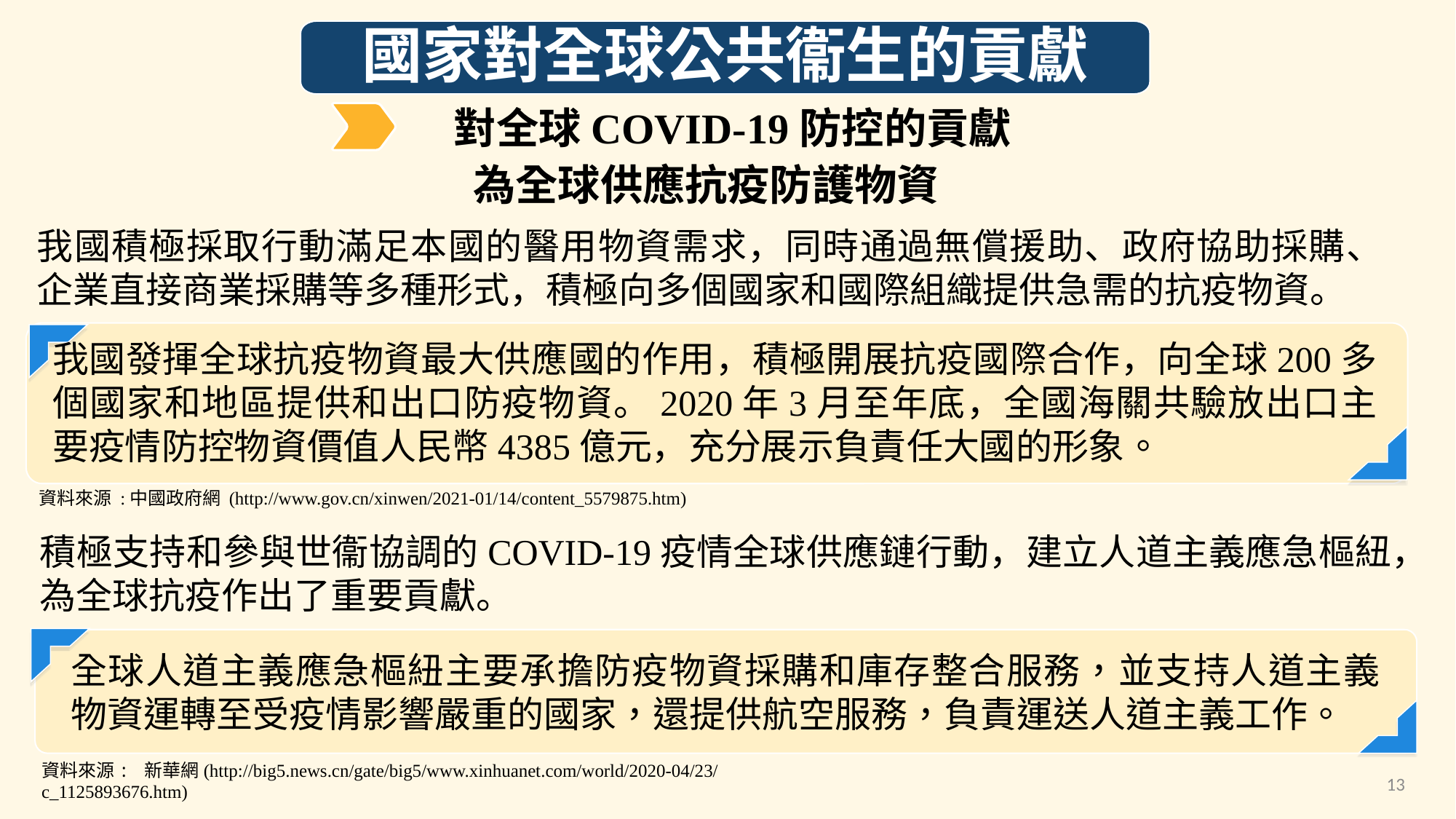

國家對全球公共衞生的貢獻
對全球COVID-19防控的貢獻

為全球供應抗疫防護物資
我國積極採取行動滿足本國的醫用物資需求，同時通過無償援助、政府協助採購、企業直接商業採購等多種形式，積極向多個國家和國際組織提供急需的抗疫物資。

我國發揮全球抗疫物資最大供應國的作用，積極開展抗疫國際合作，向全球200多個國家和地區提供和出口防疫物資。2020年3月至年底，全國海關共驗放出口主要疫情防控物資價值人民幣4385億元，充分展示負責任大國的形象。

資料來源 :中國政府網 (http://www.gov.cn/xinwen/2021-01/14/content_5579875.htm)
積極支持和參與世衞協調的COVID-19疫情全球供應鏈行動，建立人道主義應急樞紐，為全球抗疫作出了重要貢獻。

全球人道主義應急樞紐主要承擔防疫物資採購和庫存整合服務，並支持人道主義物資運轉至受疫情影響嚴重的國家，還提供航空服務，負責運送人道主義工作。

資料來源: 新華網(http://big5.news.cn/gate/big5/www.xinhuanet.com/world/2020-04/23/c_1125893676.htm)
13